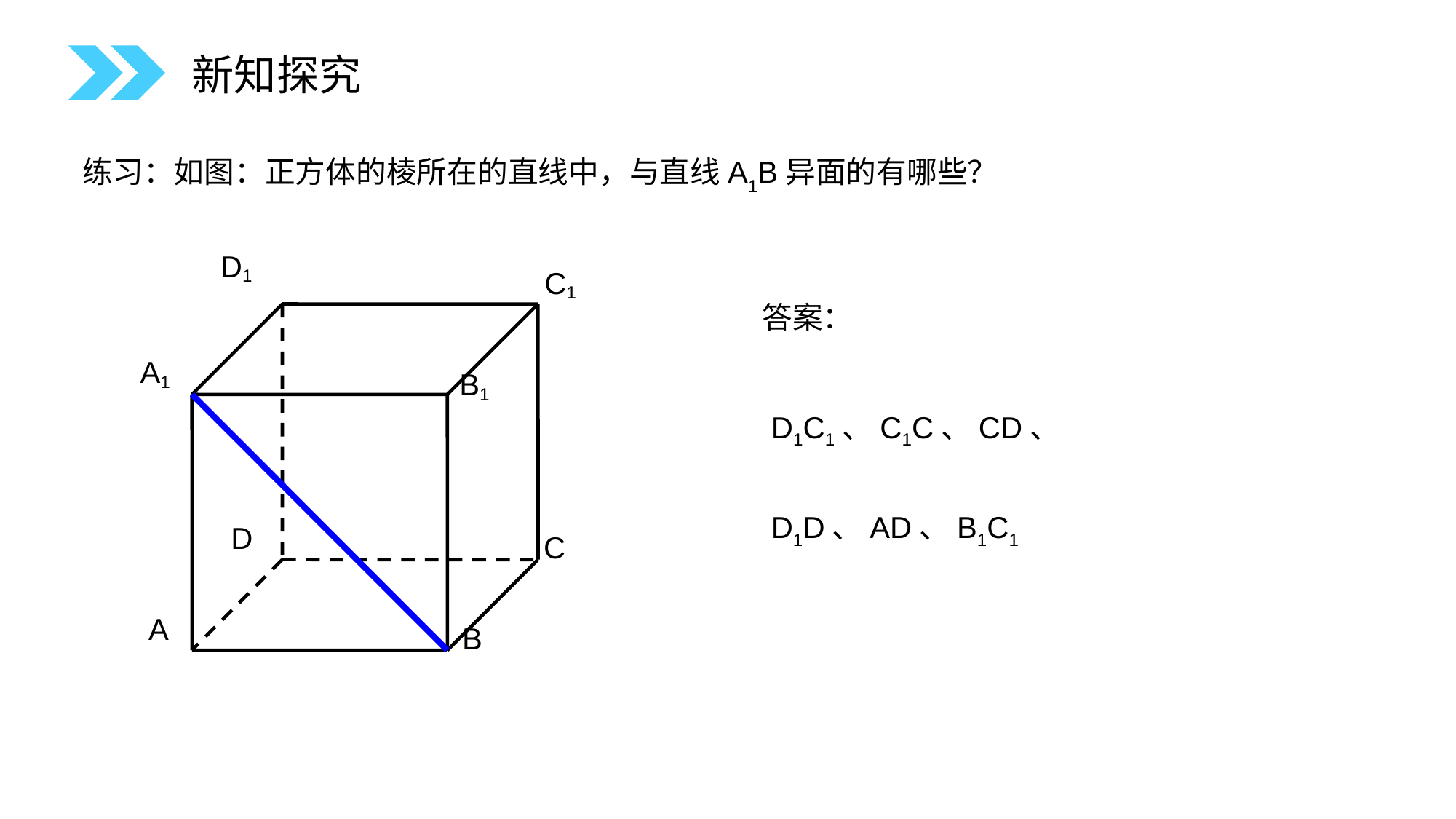

新知探究
练习：如图：正方体的棱所在的直线中，与直线A1B异面的有哪些？
D1
C1

答案：

A1
B1

D1C1、C1C、CD、
D1D、AD、B1C1
D
C

A
B